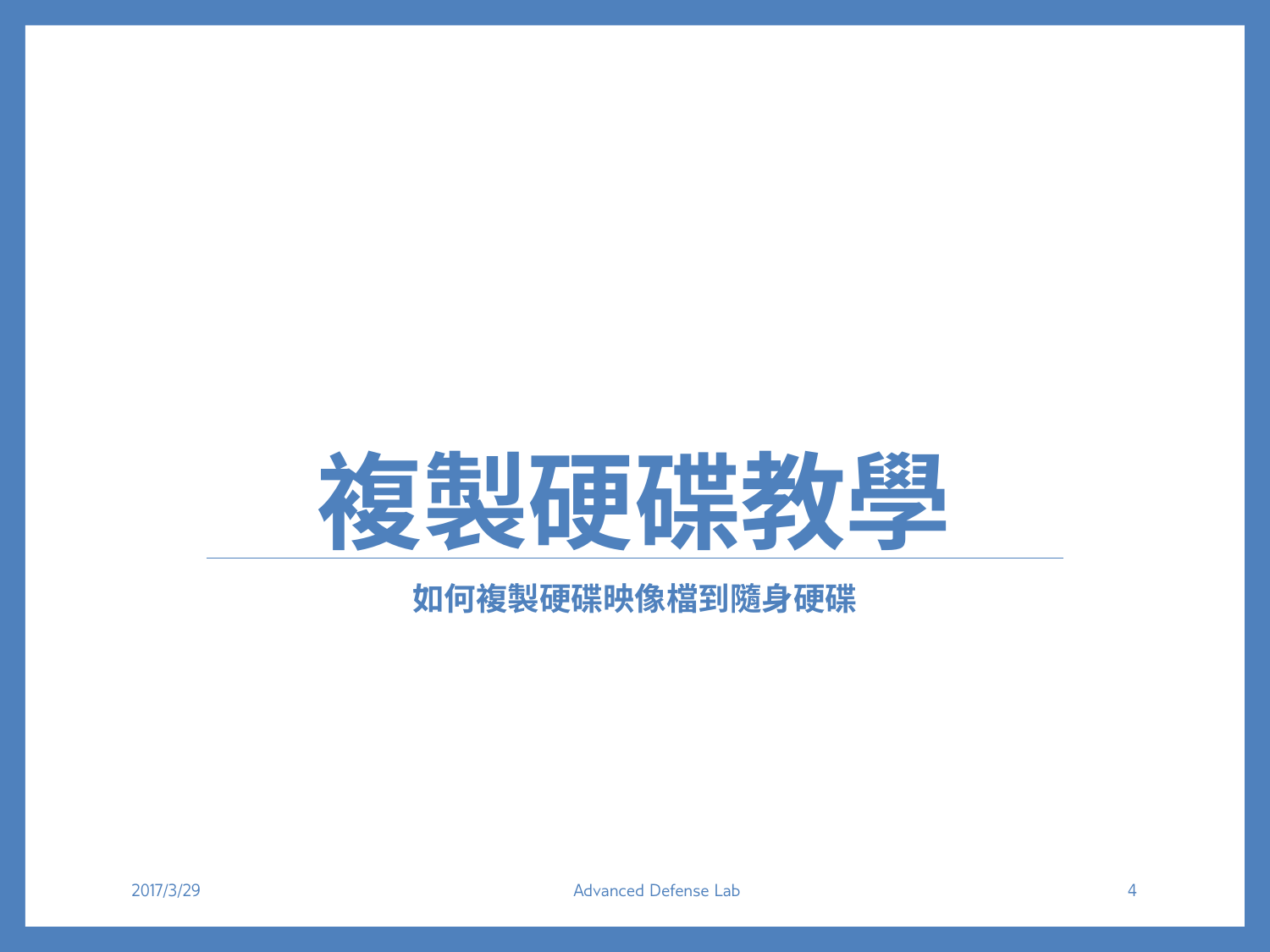

# 複製硬碟教學
如何複製硬碟映像檔到隨身硬碟
2017/3/29
Advanced Defense Lab
4